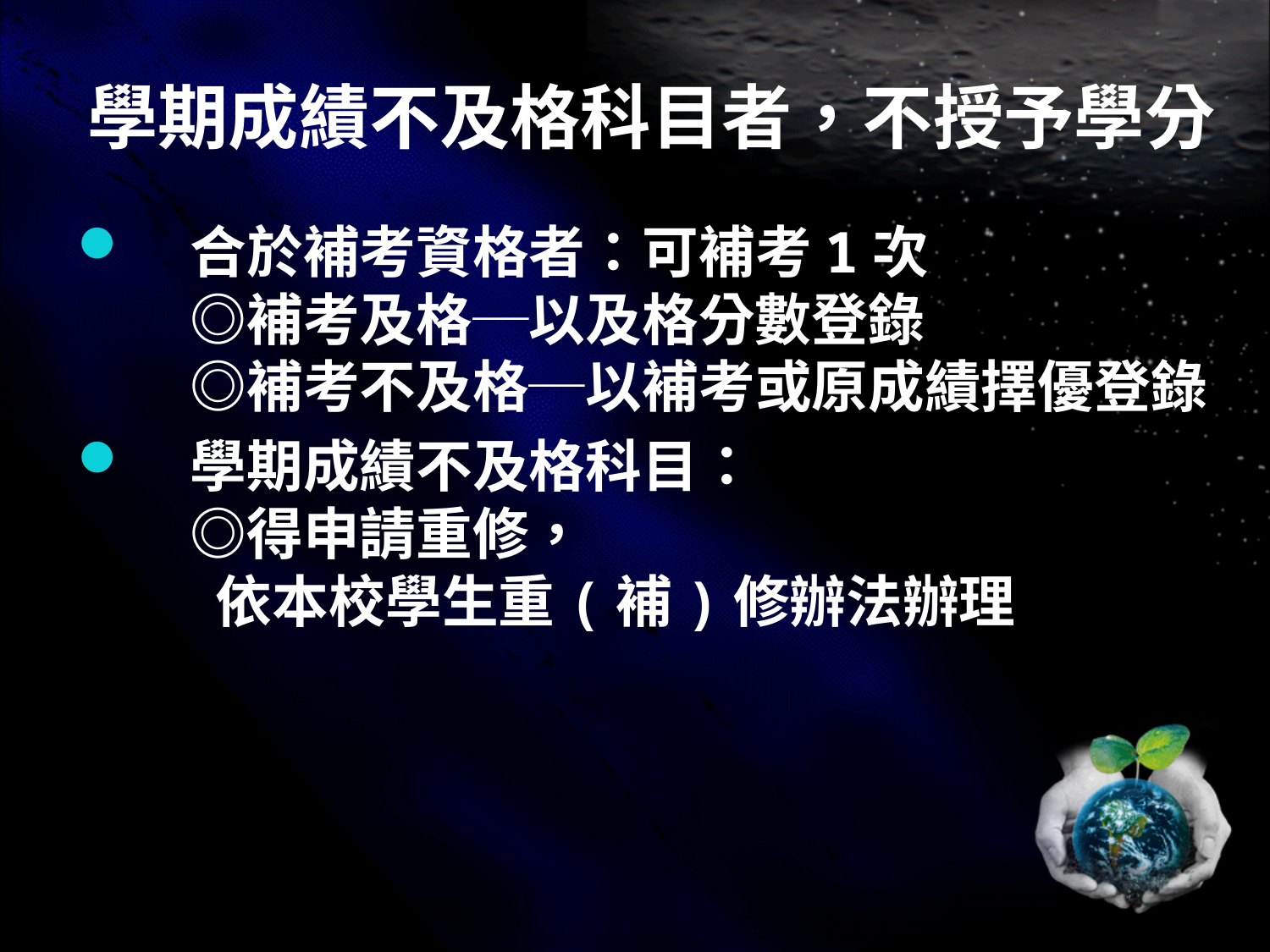

# 學期成績不及格科目者，不授予學分

合於補考資格者：可補考1次
◎補考及格─以及格分數登錄
◎補考不及格─以補考或原成績擇優登錄
學期成績不及格科目：
◎得申請重修，
  依本校學生重(補)修辦法辦理